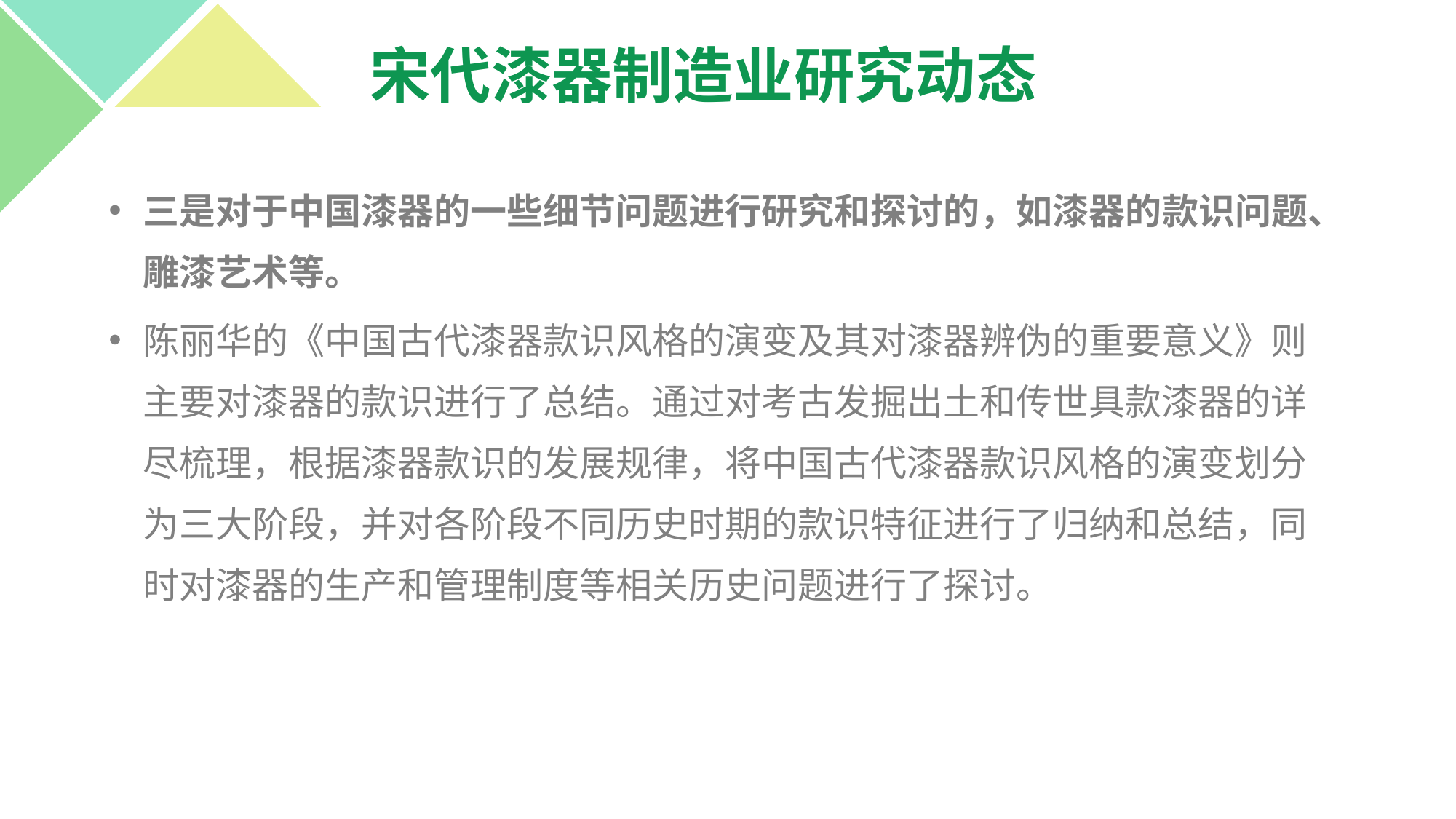

# 宋代漆器制造业研究动态
三是对于中国漆器的一些细节问题进行研究和探讨的，如漆器的款识问题、雕漆艺术等。
陈丽华的《中国古代漆器款识风格的演变及其对漆器辨伪的重要意义》则主要对漆器的款识进行了总结。通过对考古发掘出土和传世具款漆器的详尽梳理，根据漆器款识的发展规律，将中国古代漆器款识风格的演变划分为三大阶段，并对各阶段不同历史时期的款识特征进行了归纳和总结，同时对漆器的生产和管理制度等相关历史问题进行了探讨。